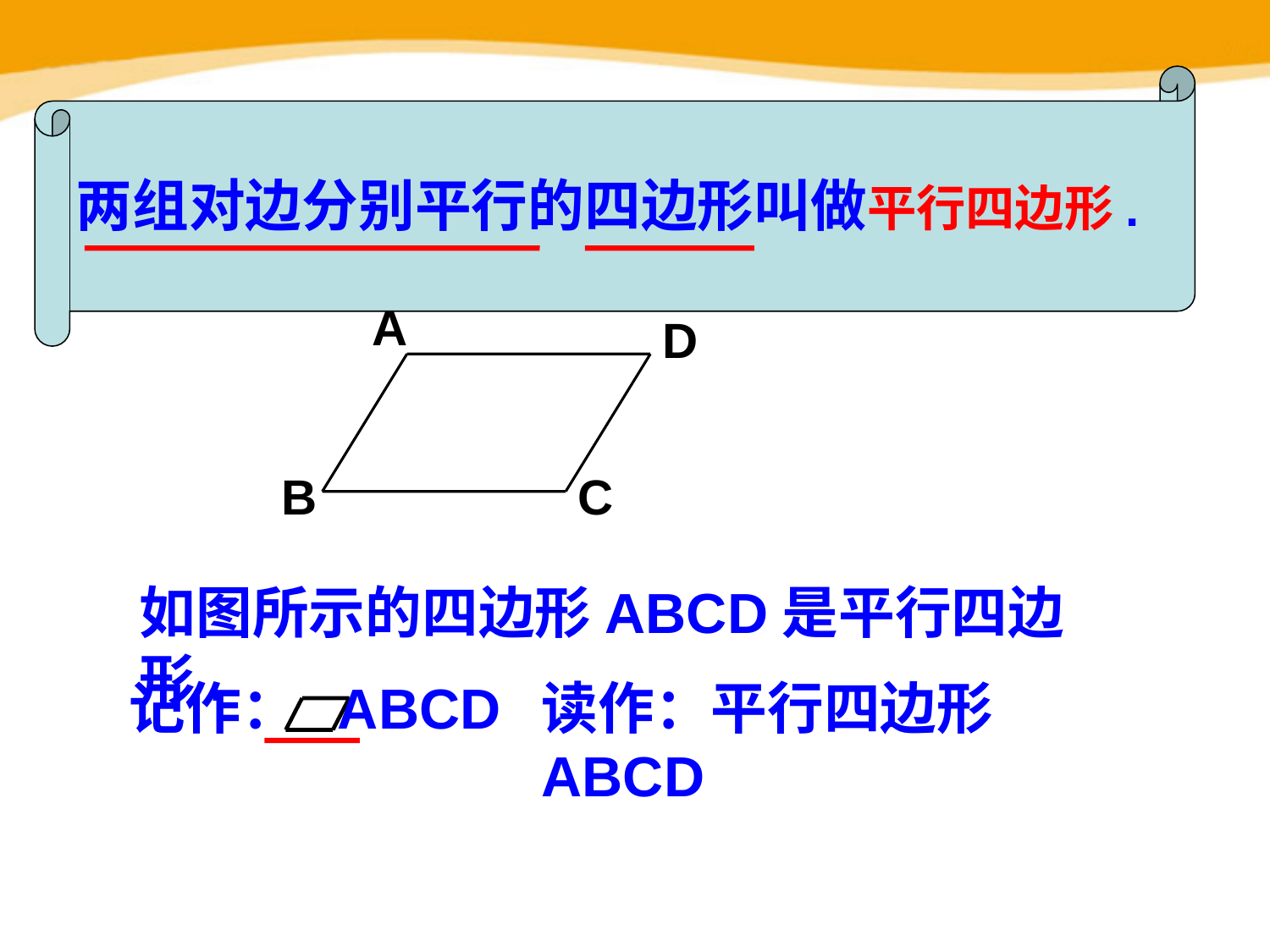

两组对边分别平行的四边形叫做平行四边形.

A
D
B
C

如图所示的四边形ABCD是平行四边形.
记作：  ABCD

读作：平行四边形ABCD